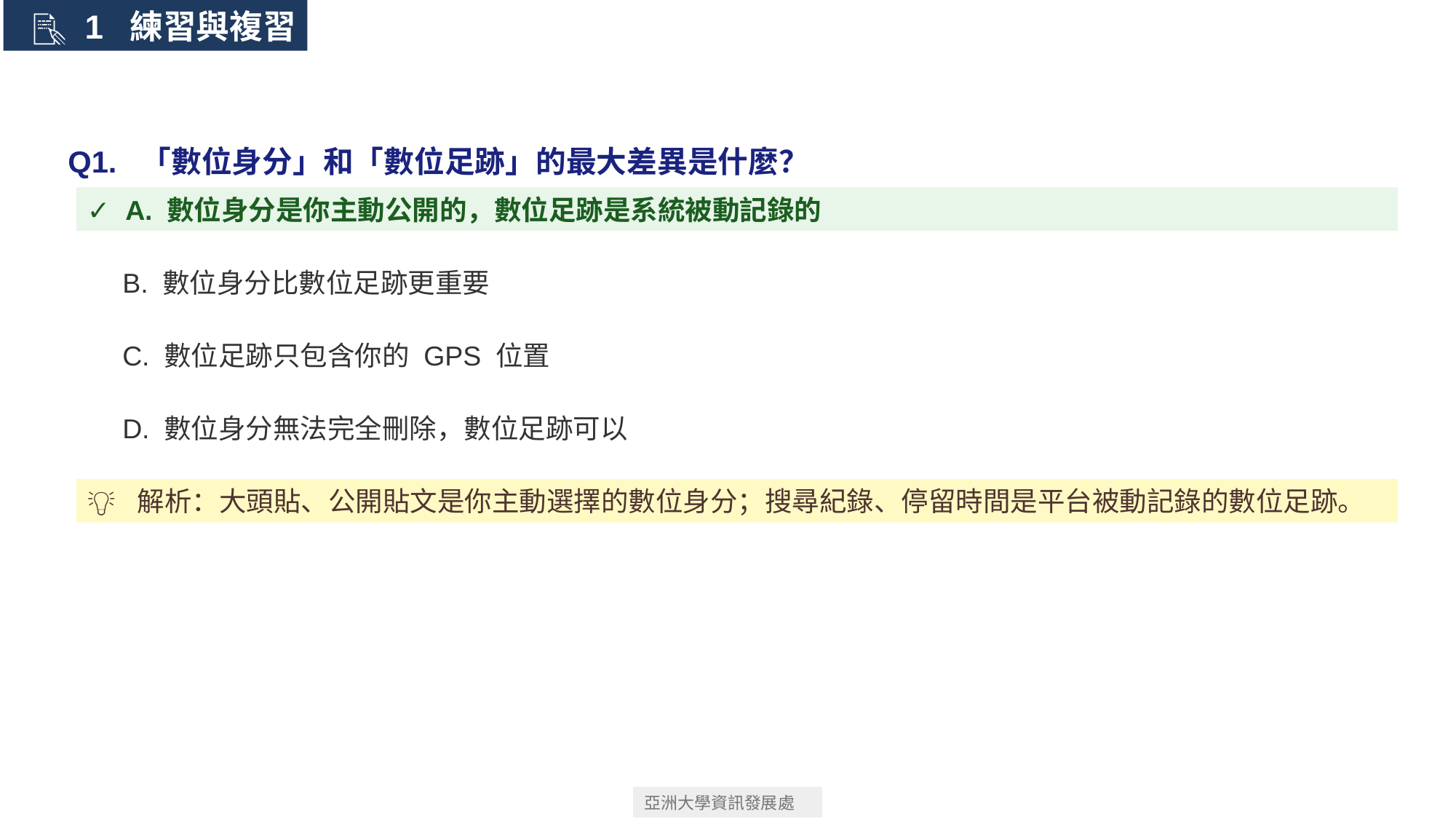

📝  1  練習與複習
Q1.  「數位身分」和「數位足跡」的最大差異是什麼？
✓  A. 數位身分是你主動公開的，數位足跡是系統被動記錄的
      B. 數位身分比數位足跡更重要
      C. 數位足跡只包含你的 GPS 位置
      D. 數位身分無法完全刪除，數位足跡可以
💡  解析：大頭貼、公開貼文是你主動選擇的數位身分；搜尋紀錄、停留時間是平台被動記錄的數位足跡。
亞洲大學資訊發展處